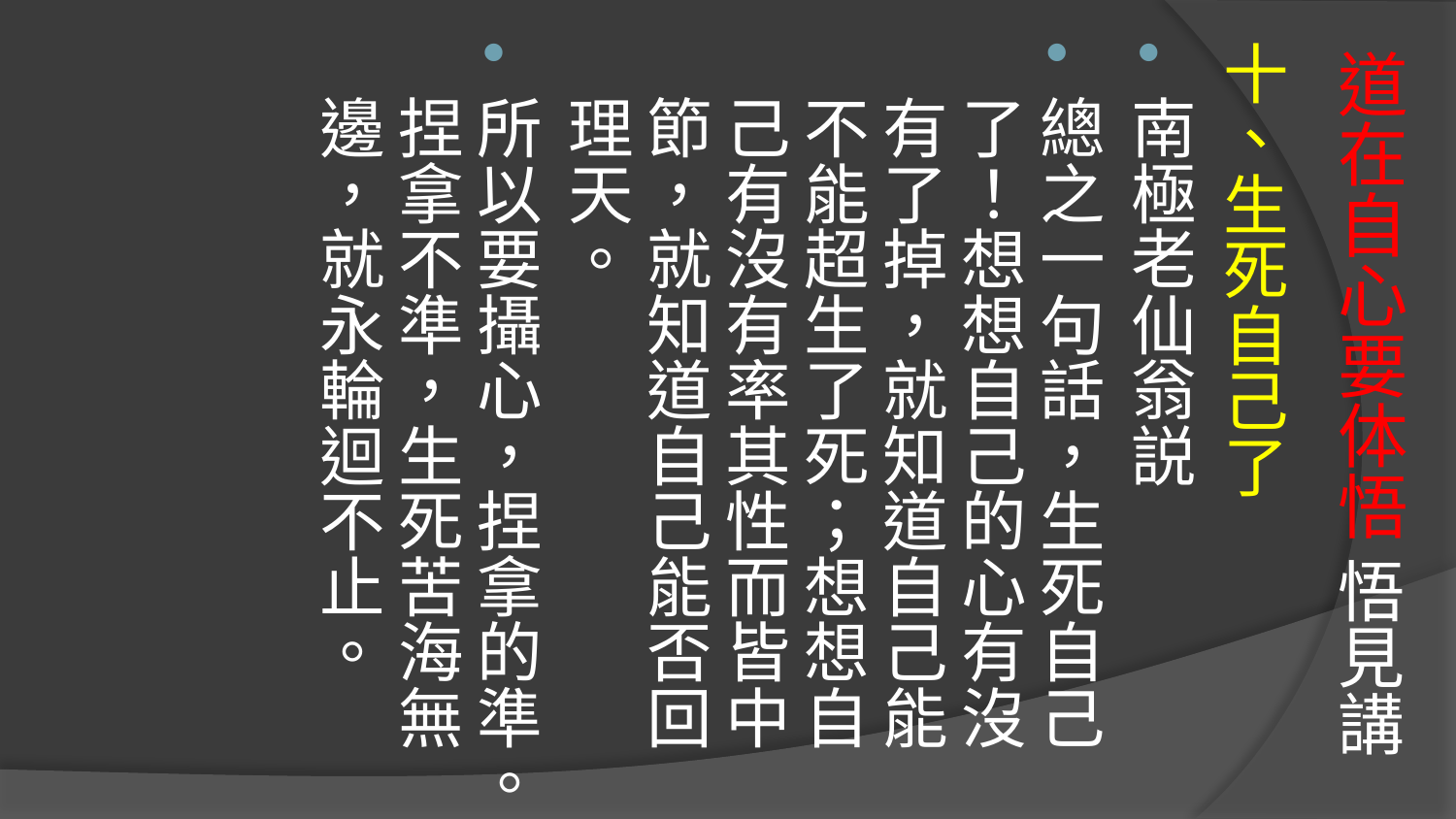

# 道在自心要体悟 悟見講
十、生死自己了
南極老仙翁説
總之一句話，生死自己了！想想自己的心有沒有了掉，就知道自己能不能超生了死；想想自己有沒有率其性而皆中節，就知道自己能否回理天。
所以要攝心，捏拿的準。捏拿不準，生死苦海無邊，就永輪迴不止。